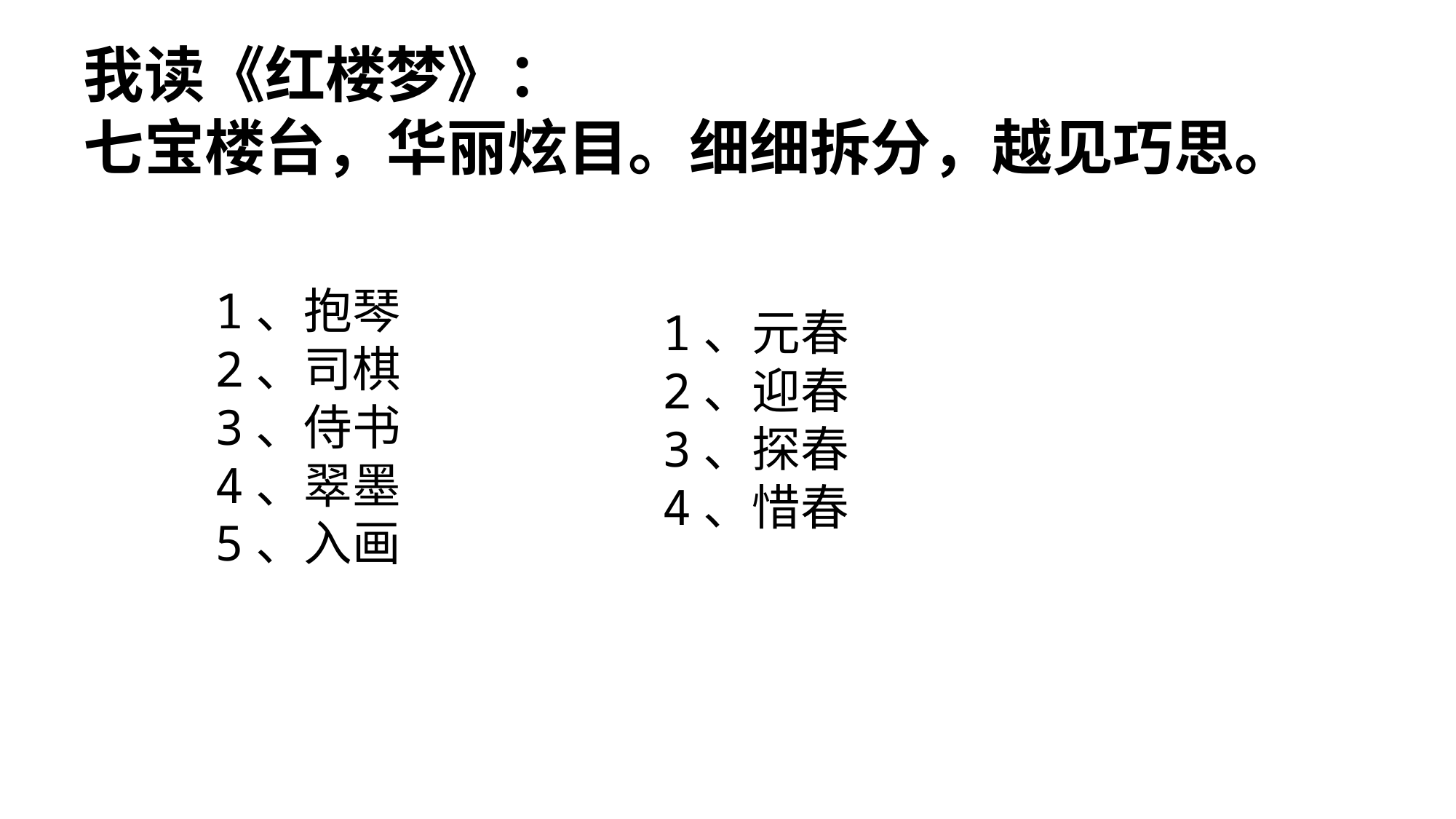

我读《红楼梦》：
七宝楼台，华丽炫目。细细拆分，越见巧思。
1、抱琴
2、司棋
3、侍书
4、翠墨
5、入画
1、元春
2、迎春
3、探春
4、惜春